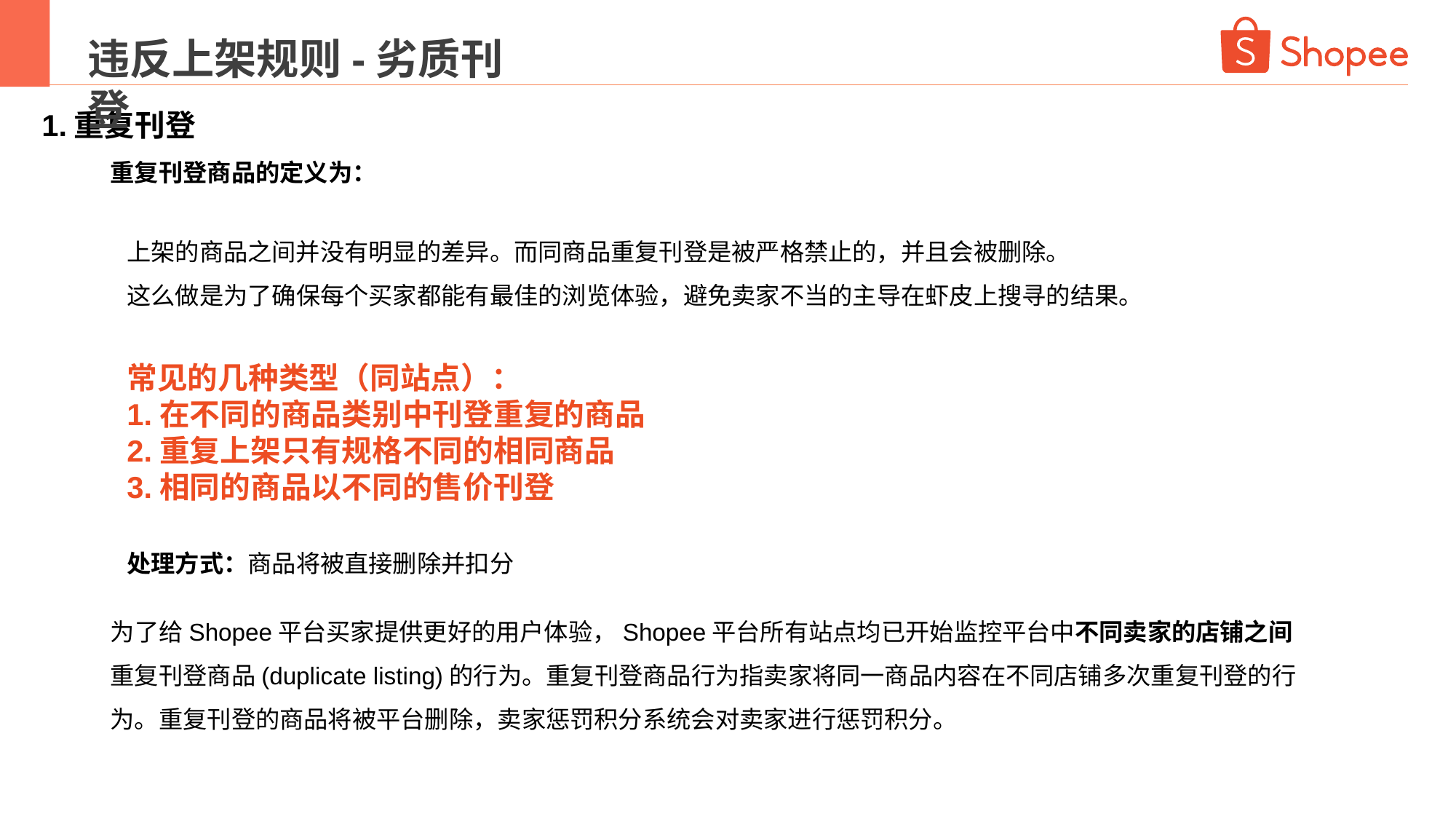

违反上架规则-劣质刊登
1.重复刊登
重复刊登商品的定义为：
上架的商品之间并没有明显的差异。而同商品重复刊登是被严格禁止的，并且会被删除。
这么做是为了确保每个买家都能有最佳的浏览体验，避免卖家不当的主导在虾皮上搜寻的结果。

常见的几种类型（同站点）：
1.在不同的商品类别中刊登重复的商品
2.重复上架只有规格不同的相同商品
3.相同的商品以不同的售价刊登

处理方式：商品将被直接删除并扣分
为了给Shopee平台买家提供更好的用户体验，Shopee平台所有站点均已开始监控平台中不同卖家的店铺之间重复刊登商品(duplicate listing)的行为。重复刊登商品行为指卖家将同一商品内容在不同店铺多次重复刊登的行为。重复刊登的商品将被平台删除，卖家惩罚积分系统会对卖家进行惩罚积分。